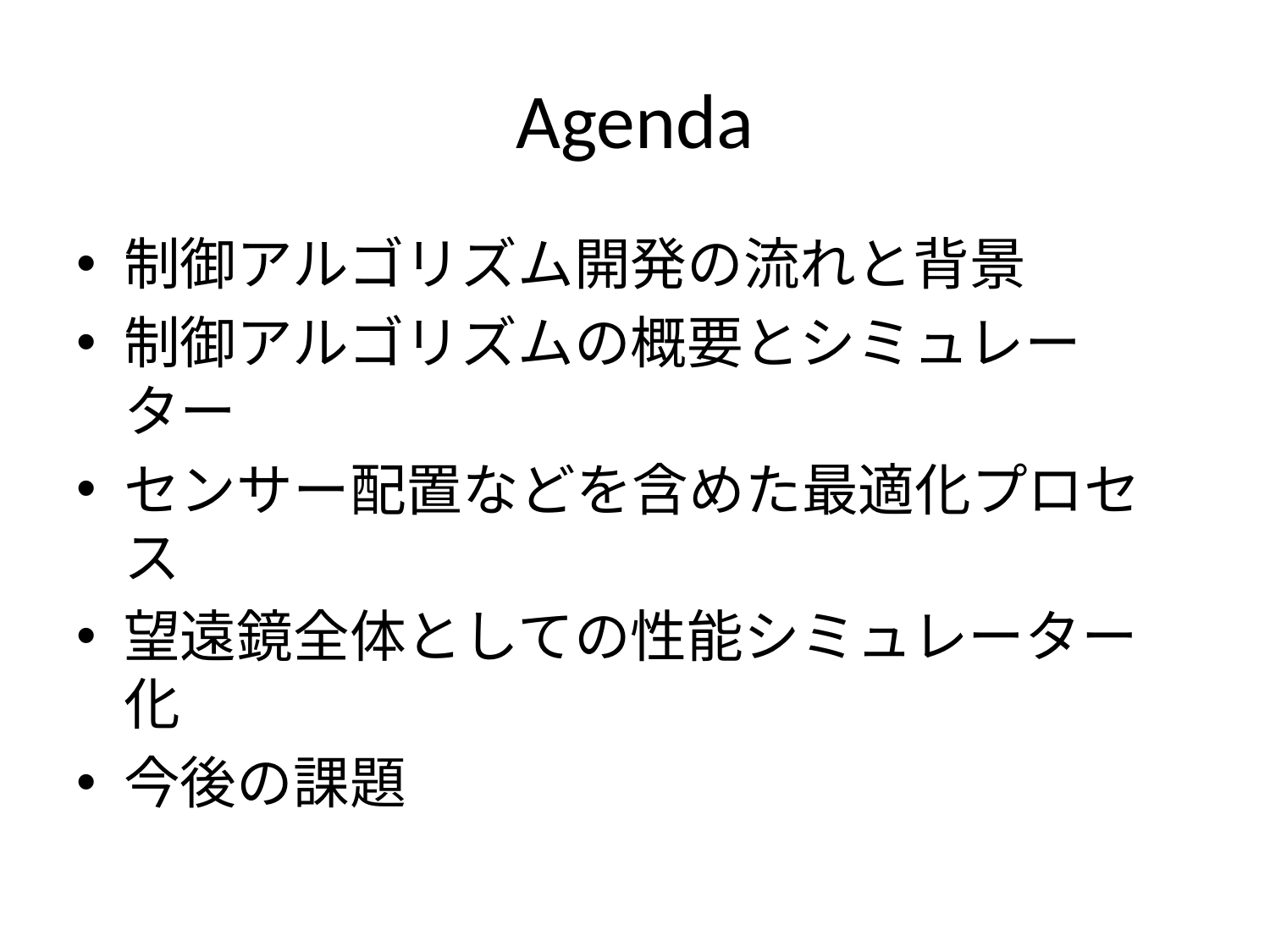

# Agenda
制御アルゴリズム開発の流れと背景
制御アルゴリズムの概要とシミュレーター
センサー配置などを含めた最適化プロセス
望遠鏡全体としての性能シミュレーター化
今後の課題